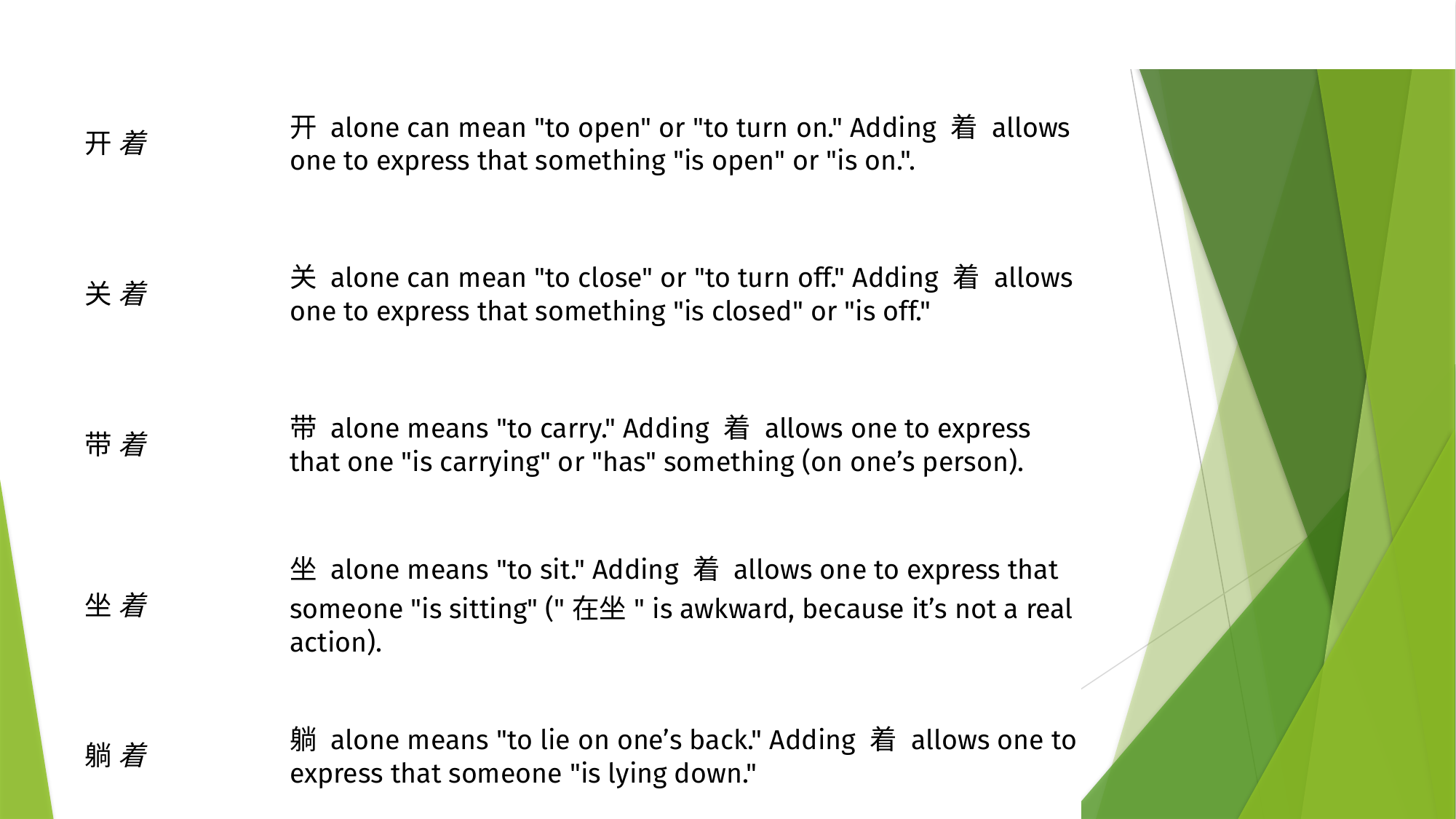

着 Expressing an ongoing State

| Verb + 着 | Explanation |
| --- | --- |
| 开 着 | 开 alone can mean "to open" or "to turn on." Adding 着 allows one to express that something "is open" or "is on.". |
| 关 着 | 关 alone can mean "to close" or "to turn off." Adding 着 allows one to express that something "is closed" or "is off." |
| 带 着 | 带 alone means "to carry." Adding 着 allows one to express that one "is carrying" or "has" something (on one’s person). |
| 坐 着 | 坐 alone means "to sit." Adding 着 allows one to express that someone "is sitting" ("在坐" is awkward, because it’s not a real action). |
| 躺 着 | 躺 alone means "to lie on one’s back." Adding 着 allows one to express that someone "is lying down." |